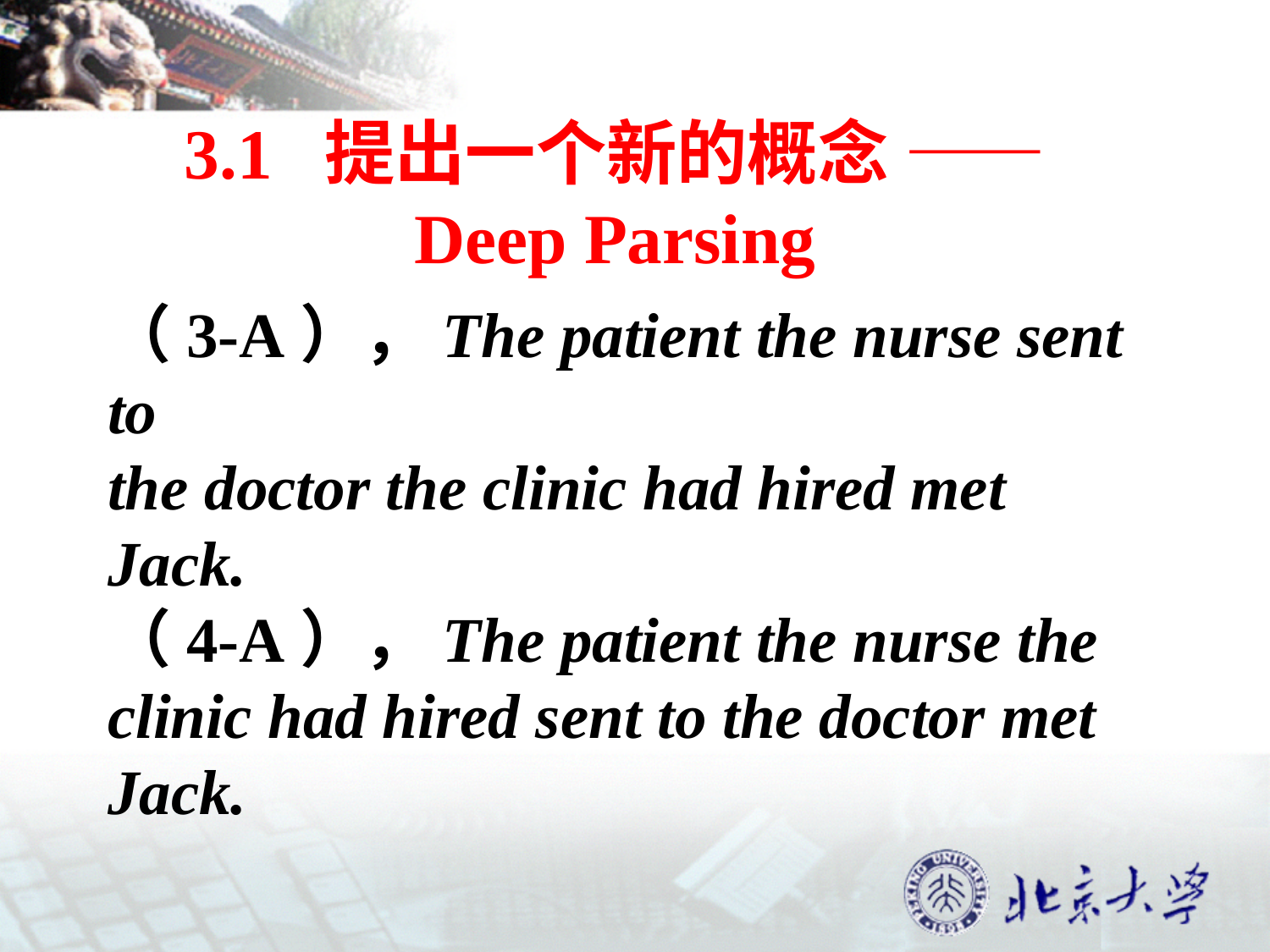

3.1  提出一个新的概念 —— Deep Parsing
（3-A），The patient the nurse sent to
the doctor the clinic had hired met
Jack.
（4-A），The patient the nurse the
clinic had hired sent to the doctor met
Jack.